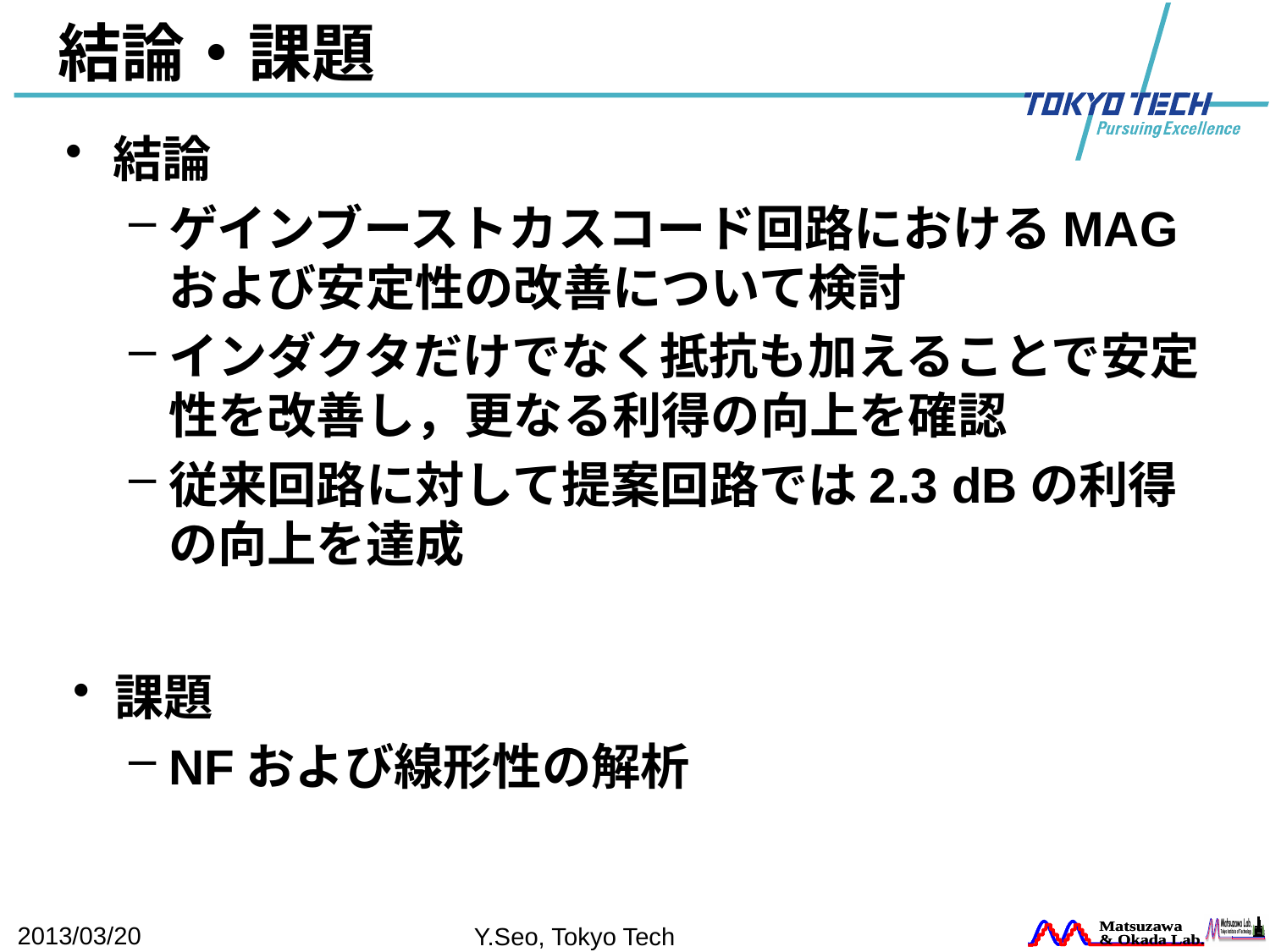

# 結論・課題
結論
ゲインブーストカスコード回路におけるMAGおよび安定性の改善について検討
インダクタだけでなく抵抗も加えることで安定性を改善し，更なる利得の向上を確認
従来回路に対して提案回路では2.3 dBの利得の向上を達成

課題
NFおよび線形性の解析
2013/03/20
Y.Seo, Tokyo Tech